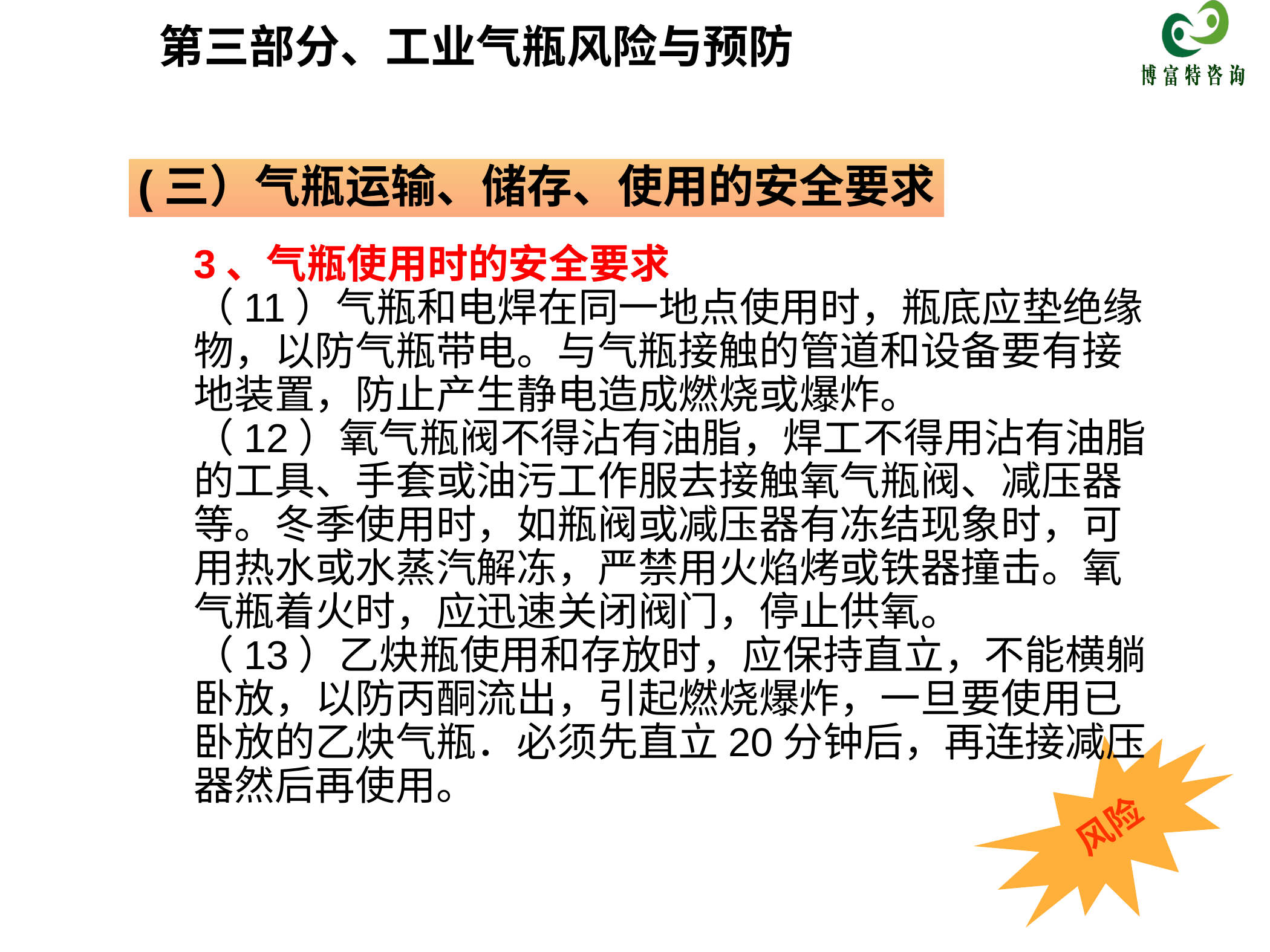

第三部分、工业气瓶风险与预防
(三）气瓶运输、储存、使用的安全要求
3、气瓶使用时的安全要求
（11）气瓶和电焊在同一地点使用时，瓶底应垫绝缘物，以防气瓶带电。与气瓶接触的管道和设备要有接地装置，防止产生静电造成燃烧或爆炸。
（12）氧气瓶阀不得沾有油脂，焊工不得用沾有油脂的工具、手套或油污工作服去接触氧气瓶阀、减压器等。冬季使用时，如瓶阀或减压器有冻结现象时，可用热水或水蒸汽解冻，严禁用火焰烤或铁器撞击。氧气瓶着火时，应迅速关闭阀门，停止供氧。
（13）乙炔瓶使用和存放时，应保持直立，不能横躺卧放，以防丙酮流出，引起燃烧爆炸，一旦要使用已卧放的乙炔气瓶．必须先直立20分钟后，再连接减压器然后再使用。
风险